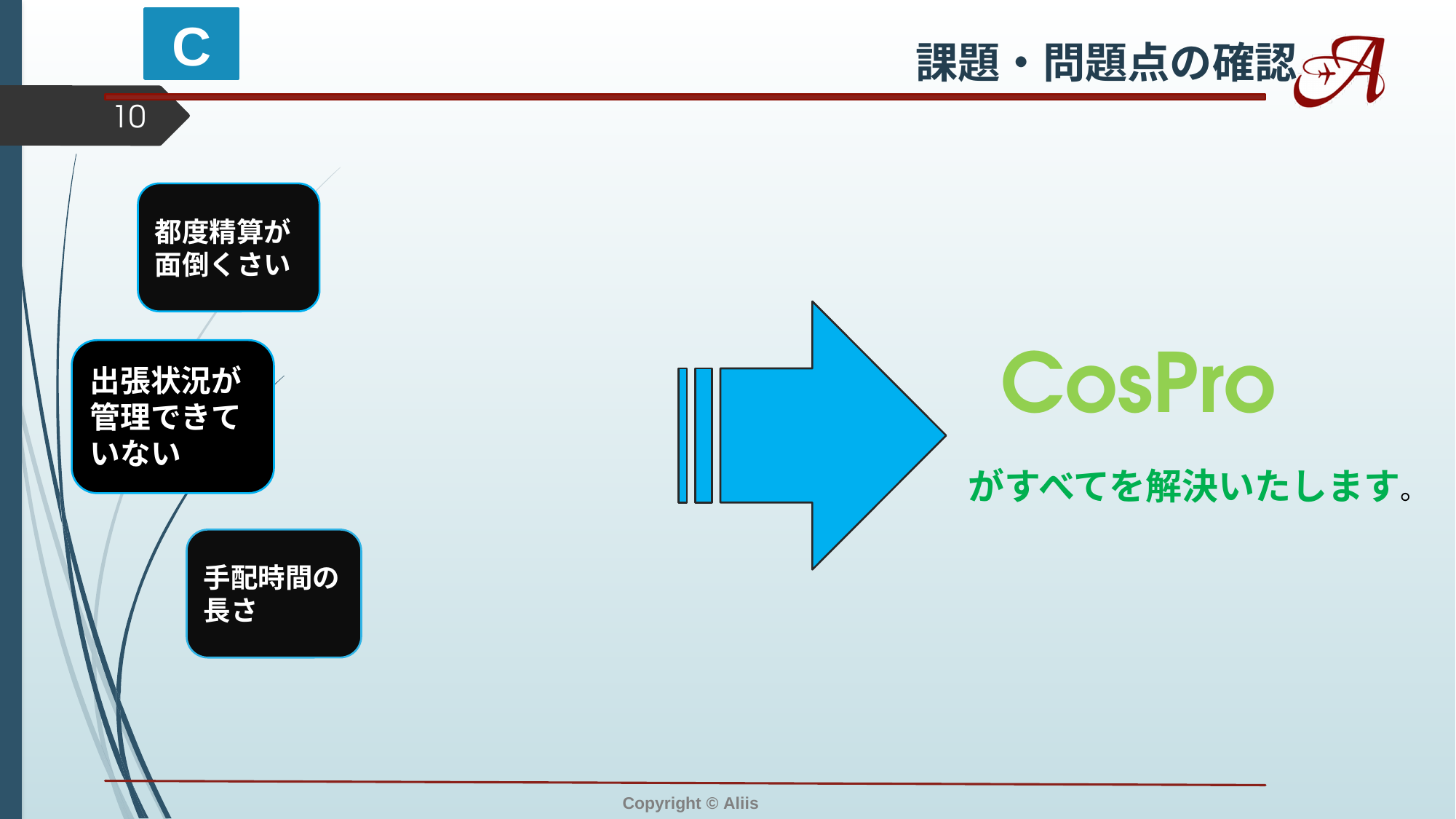

C
課題・問題点の確認
10
都度精算が面倒くさい

CosPro
出張状況が管理できていない
がすべてを解決いたします。
手配時間の長さ